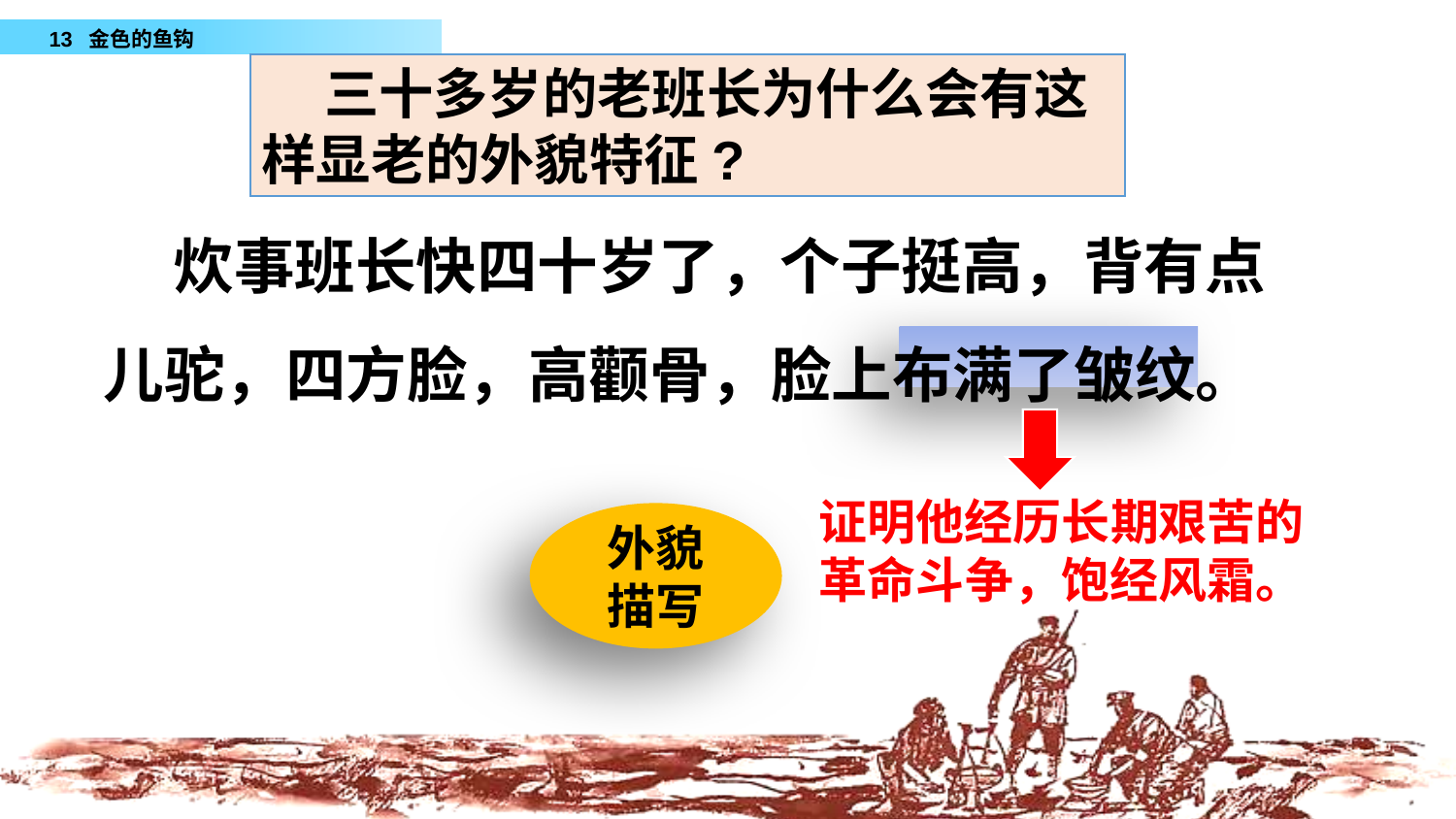

三十多岁的老班长为什么会有这样显老的外貌特征?
    炊事班长快四十岁了，个子挺高，背有点儿驼，四方脸，高颧骨，脸上布满了皱纹。

证明他经历长期艰苦的革命斗争，饱经风霜。
外貌
描写